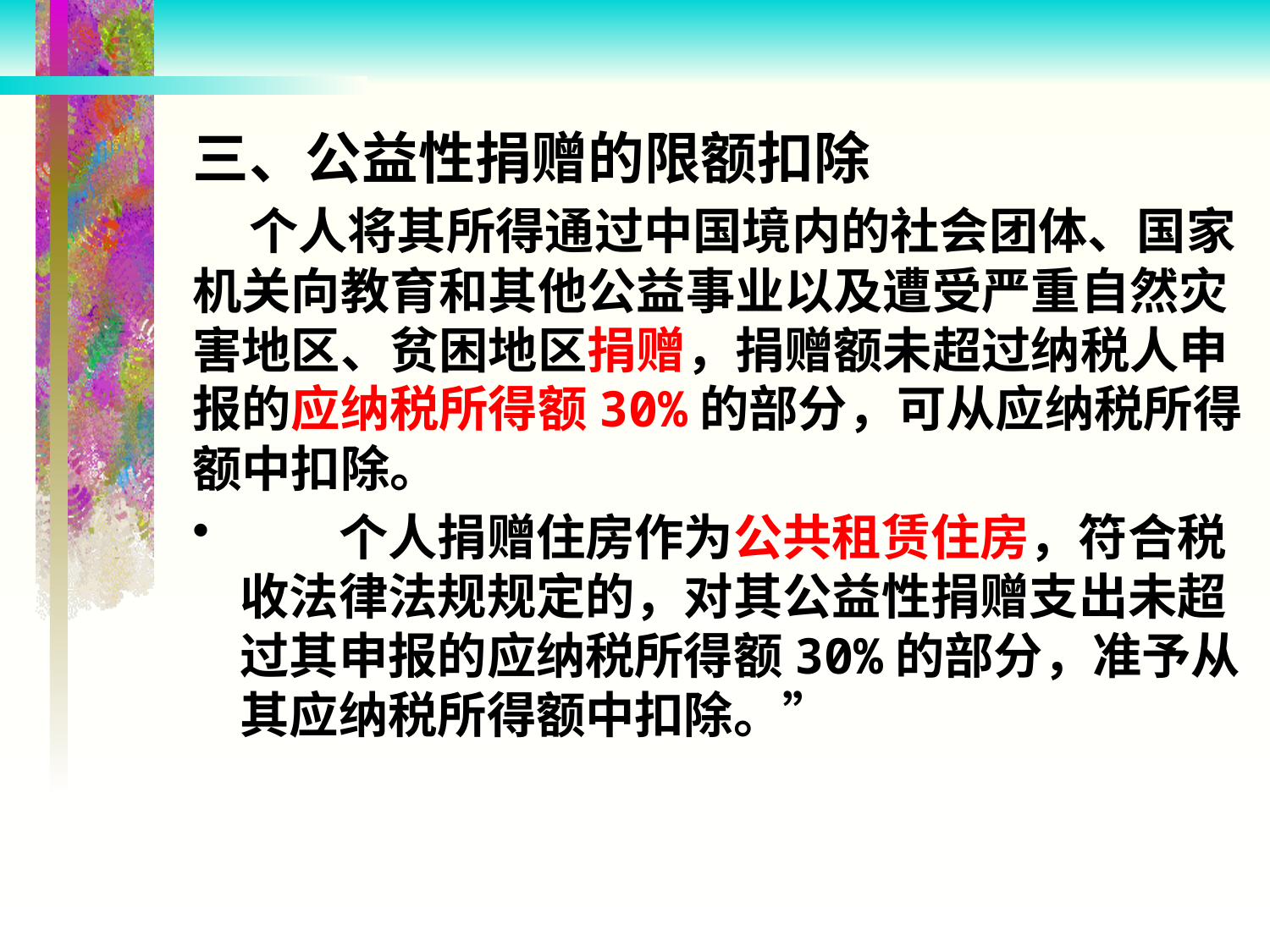

三、公益性捐赠的限额扣除
    个人将其所得通过中国境内的社会团体、国家机关向教育和其他公益事业以及遭受严重自然灾害地区、贫困地区捐赠，捐赠额未超过纳税人申报的应纳税所得额30%的部分，可从应纳税所得额中扣除。
　　个人捐赠住房作为公共租赁住房，符合税收法律法规规定的，对其公益性捐赠支出未超过其申报的应纳税所得额30%的部分，准予从其应纳税所得额中扣除。”